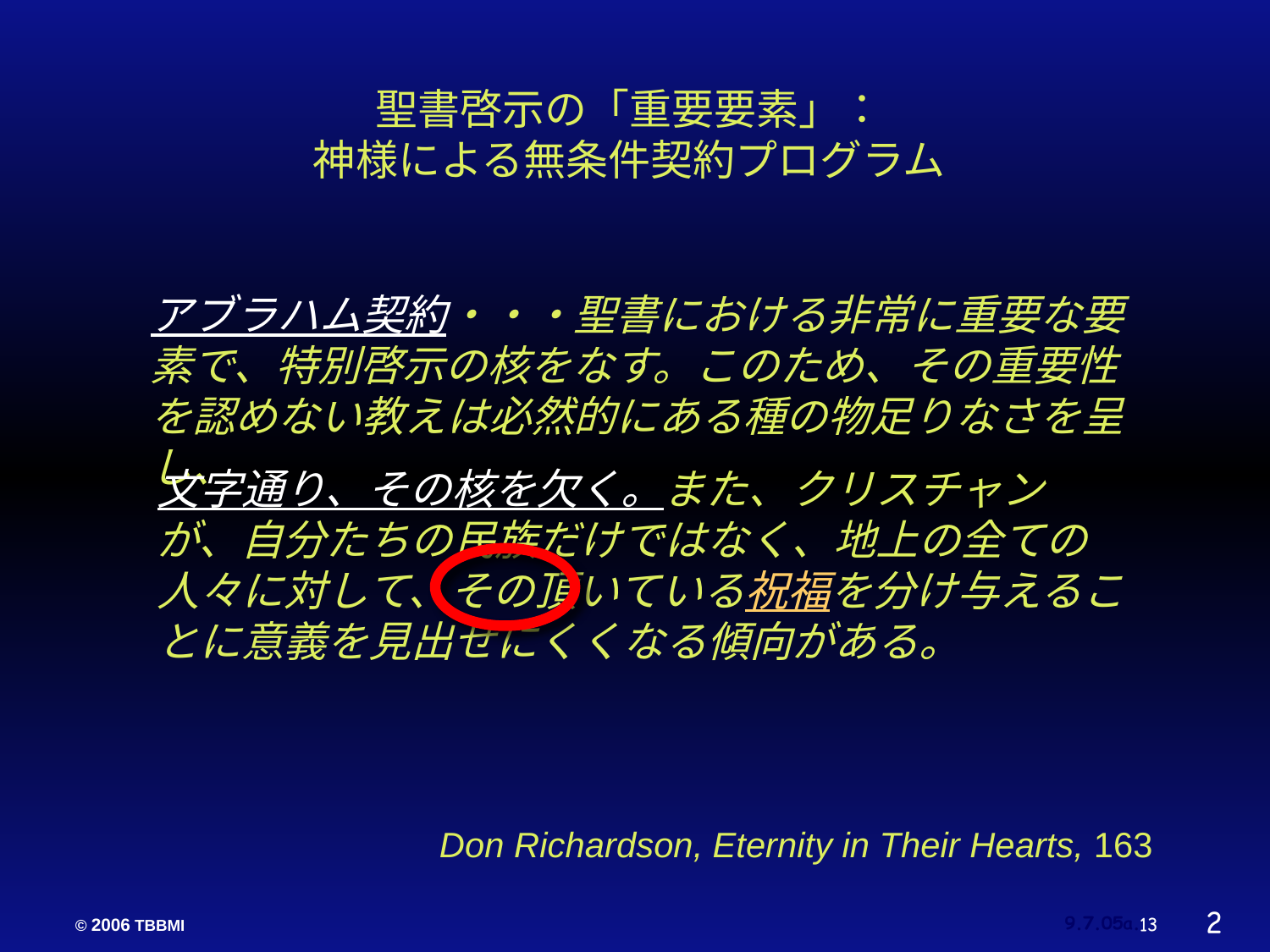

聖書啓示の「重要要素」：
神様による無条件契約プログラム
アブラハム契約・・・聖書における非常に重要な要素で、特別啓示の核をなす。このため、その重要性を認めない教えは必然的にある種の物足りなさを呈し、
文字通り、その核を欠く。また、クリスチャンが、自分たちの民族だけではなく、地上の全ての人々に対して、その頂いている祝福を分け与えることに意義を見出せにくくなる傾向がある。

Don Richardson, Eternity in Their Hearts, 163

2
13